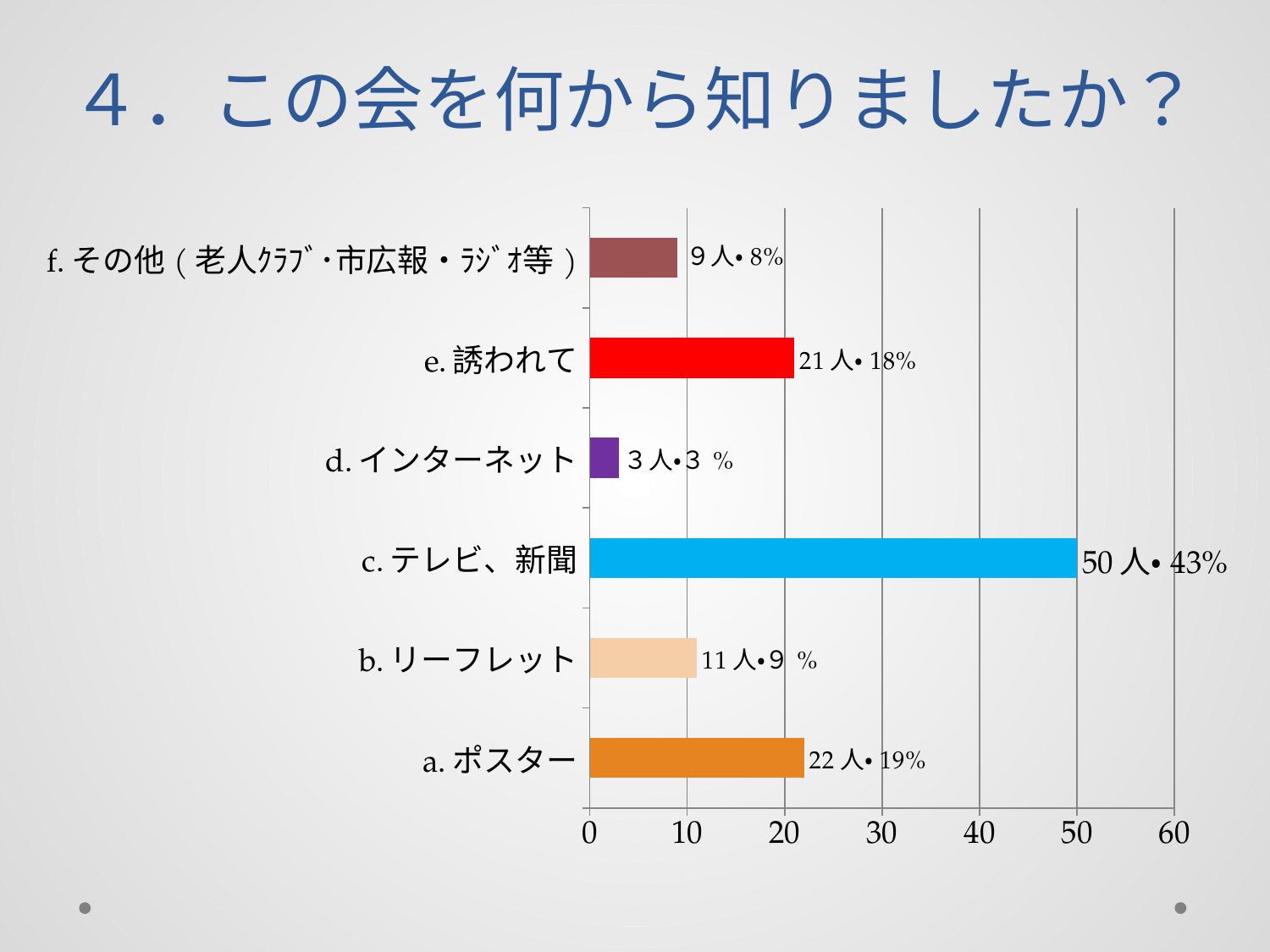

# ４．この会を何から知りましたか？

### Chart

| Category | 系列 1 |
|---|---|
| a.ポスター | 22.0 |
| b.リーフレット | 11.0 |
| c.テレビ、新聞 | 50.0 |
| d.インターネット | 3.0 |
| e.誘われて | 21.0 |
| f.その他(老人ｸﾗﾌﾞ･市広報・ﾗｼﾞｵ等) | 9.0 |